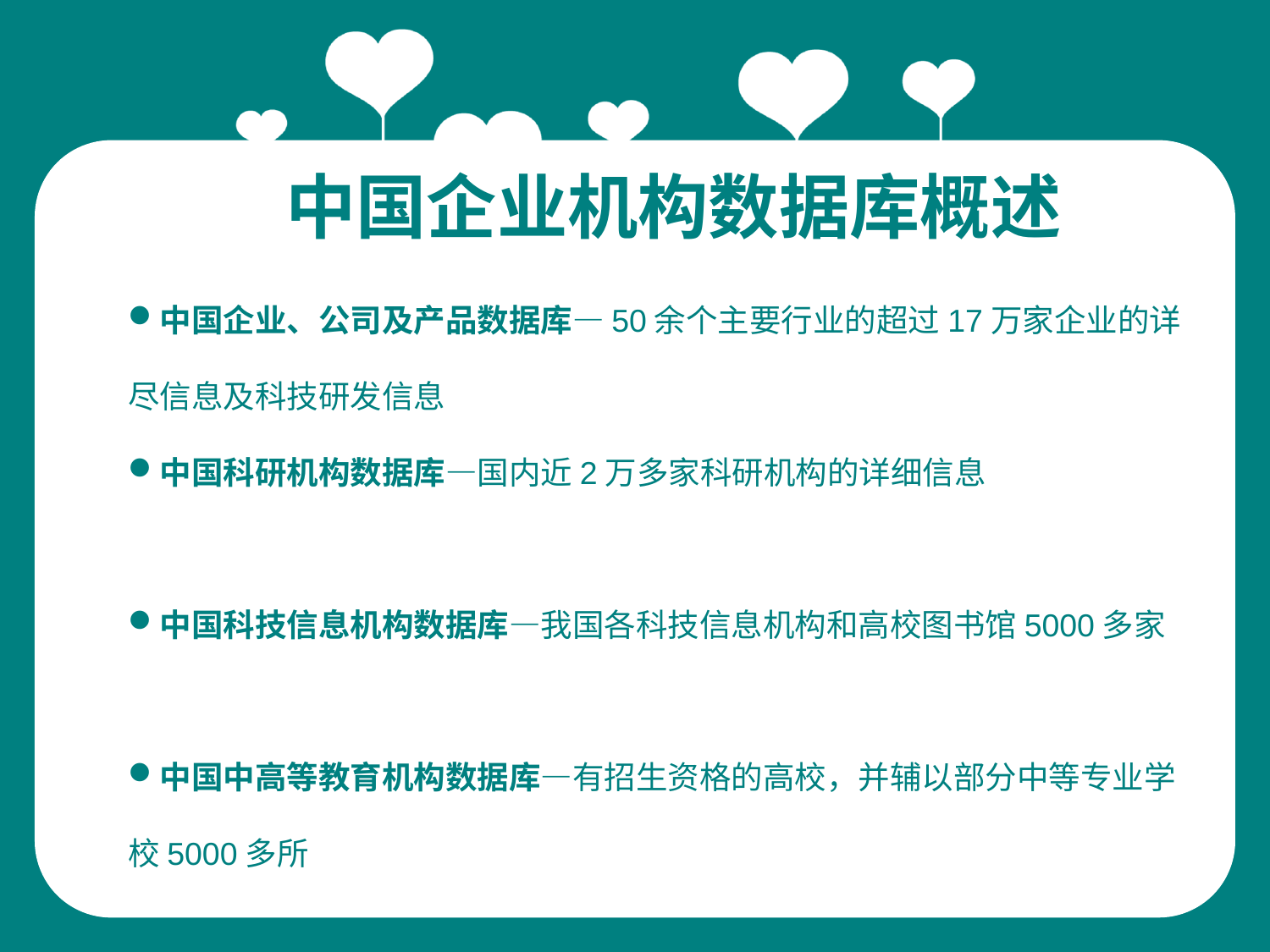

中国企业机构数据库概述
中国企业、公司及产品数据库—50余个主要行业的超过17万家企业的详尽信息及科技研发信息
中国科研机构数据库—国内近2万多家科研机构的详细信息
中国科技信息机构数据库—我国各科技信息机构和高校图书馆5000多家
中国中高等教育机构数据库—有招生资格的高校，并辅以部分中等专业学校5000多所